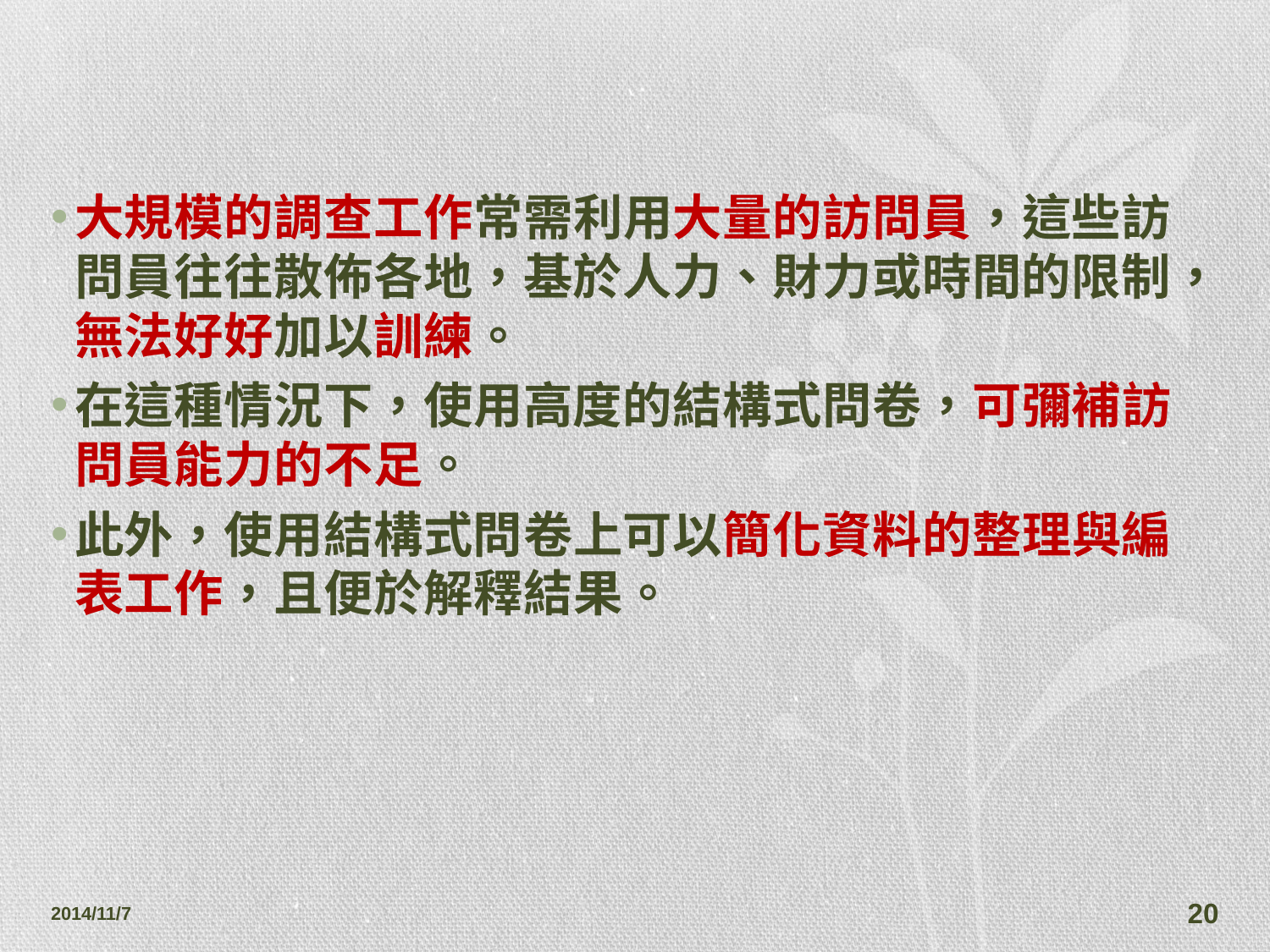

#
大規模的調查工作常需利用大量的訪問員，這些訪問員往往散佈各地，基於人力、財力或時間的限制，無法好好加以訓練。
在這種情況下，使用高度的結構式問卷，可彌補訪問員能力的不足。
此外，使用結構式問卷上可以簡化資料的整理與編表工作，且便於解釋結果。
2014/11/7
20